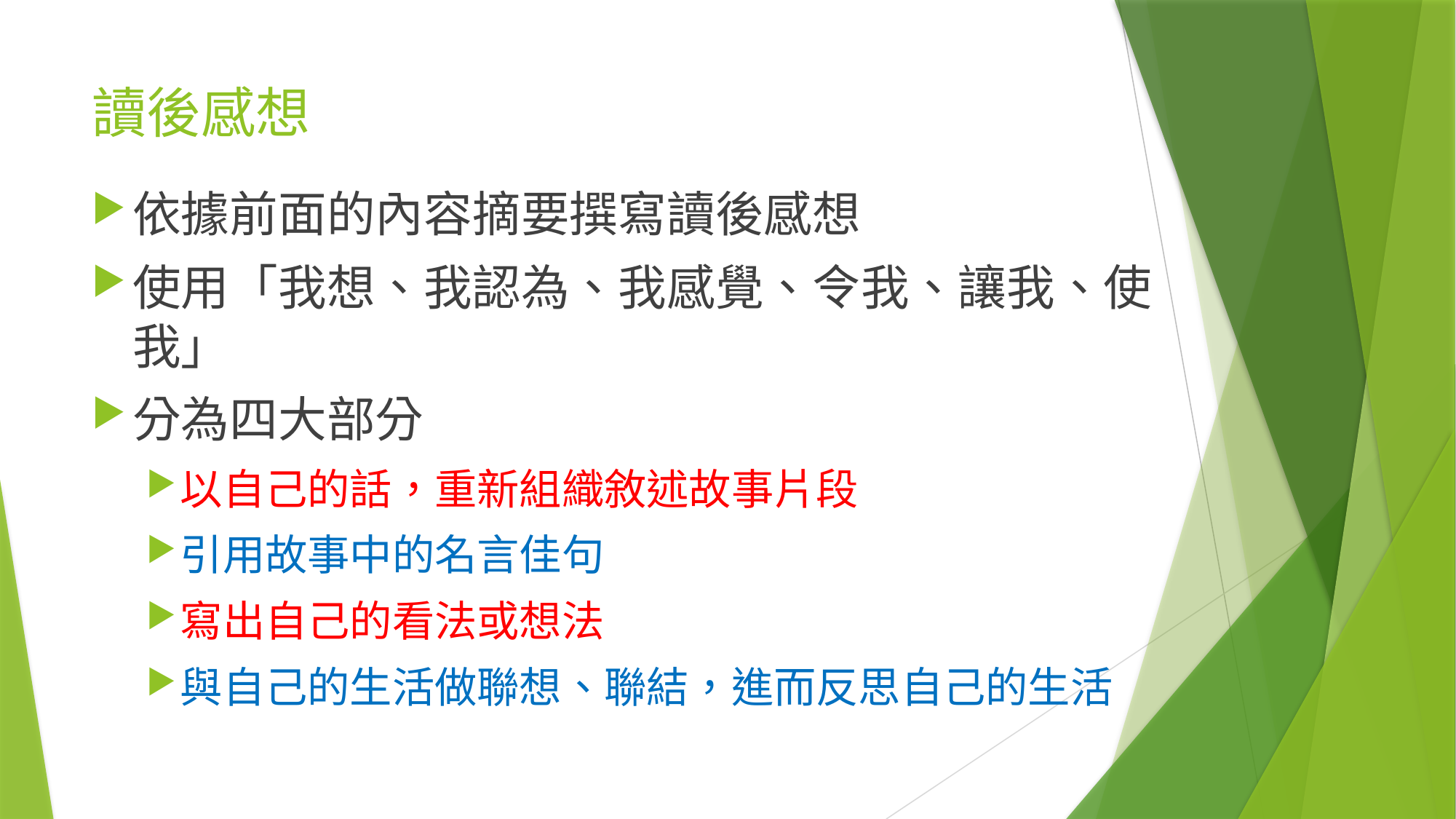

# 讀後感想
依據前面的內容摘要撰寫讀後感想
使用「我想、我認為、我感覺、令我、讓我、使我」
分為四大部分
以自己的話，重新組織敘述故事片段
引用故事中的名言佳句
寫出自己的看法或想法
與自己的生活做聯想、聯結，進而反思自己的生活